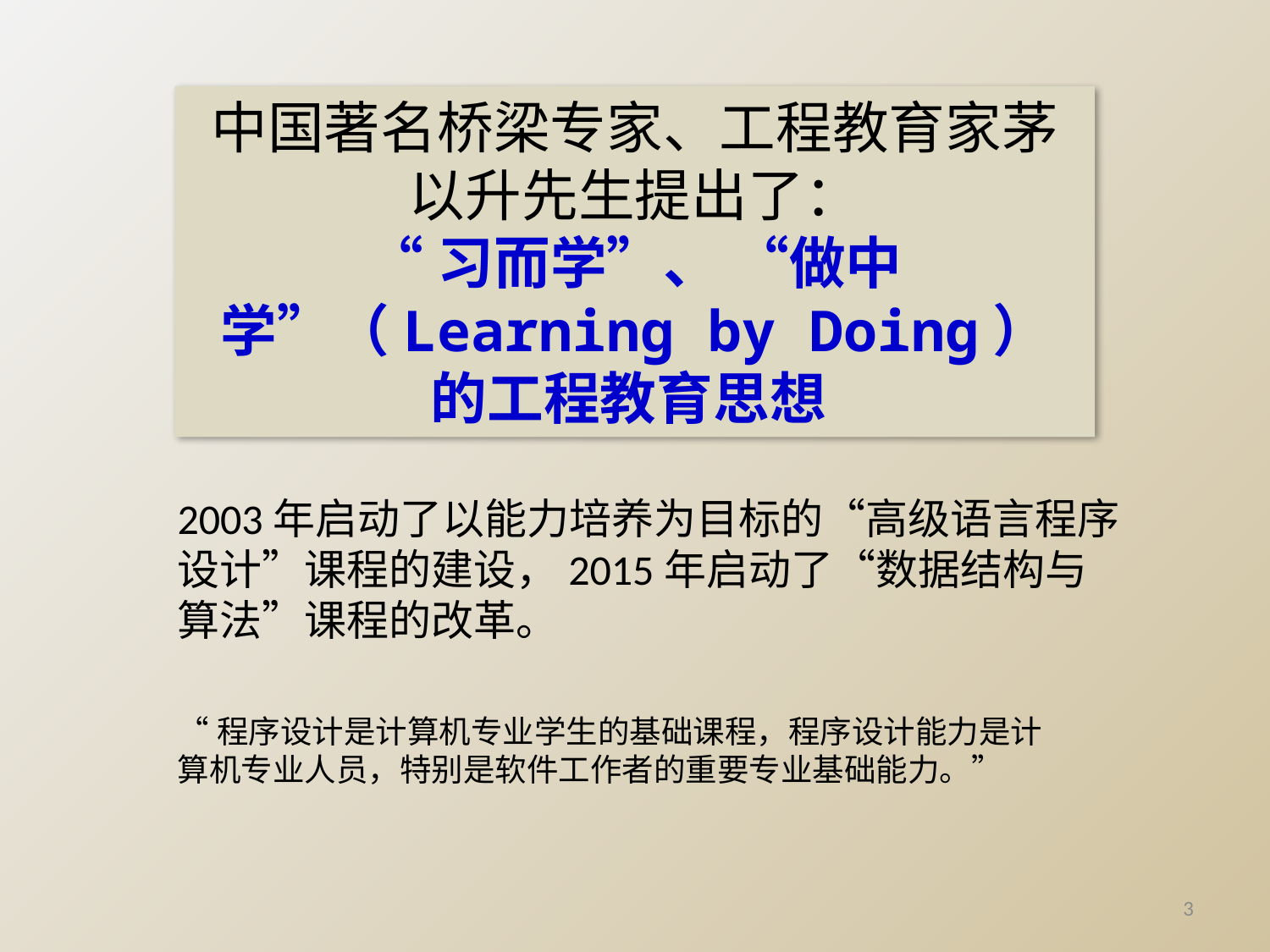

中国著名桥梁专家、工程教育家茅以升先生提出了：
“习而学”、 “做中学”（Learning by Doing）
的工程教育思想
2003年启动了以能力培养为目标的“高级语言程序设计”课程的建设，2015年启动了“数据结构与算法”课程的改革。
“程序设计是计算机专业学生的基础课程，程序设计能力是计算机专业人员，特别是软件工作者的重要专业基础能力。”
3